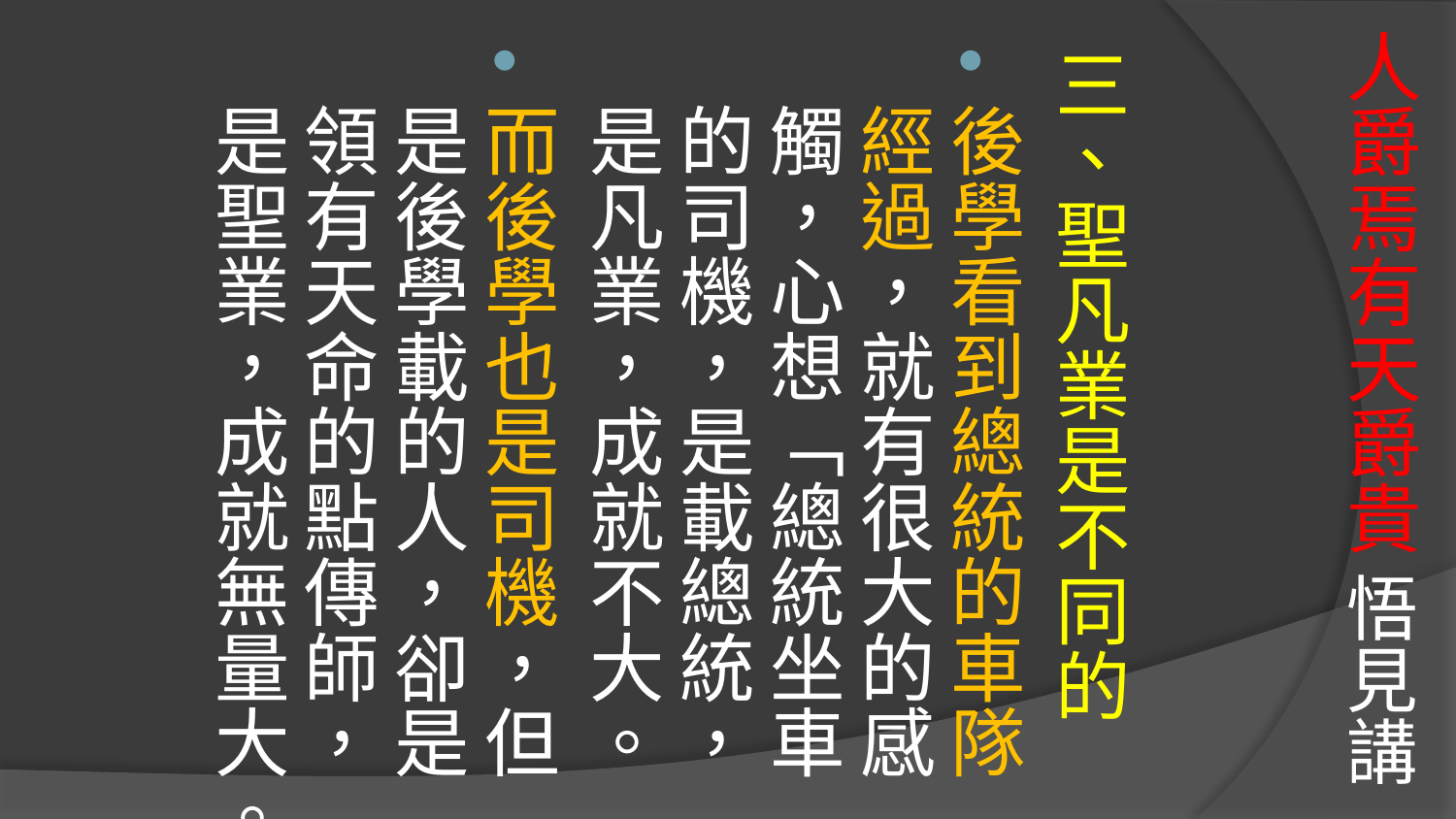

# 人爵焉有天爵貴 悟見講
三、聖凡業是不同的
後學看到總統的車隊經過，就有很大的感觸，心想「總統坐車的司機，是載總統，是凡業，成就不大。
而後學也是司機，但是後學載的人，卻是領有天命的點傳師，是聖業，成就無量大。